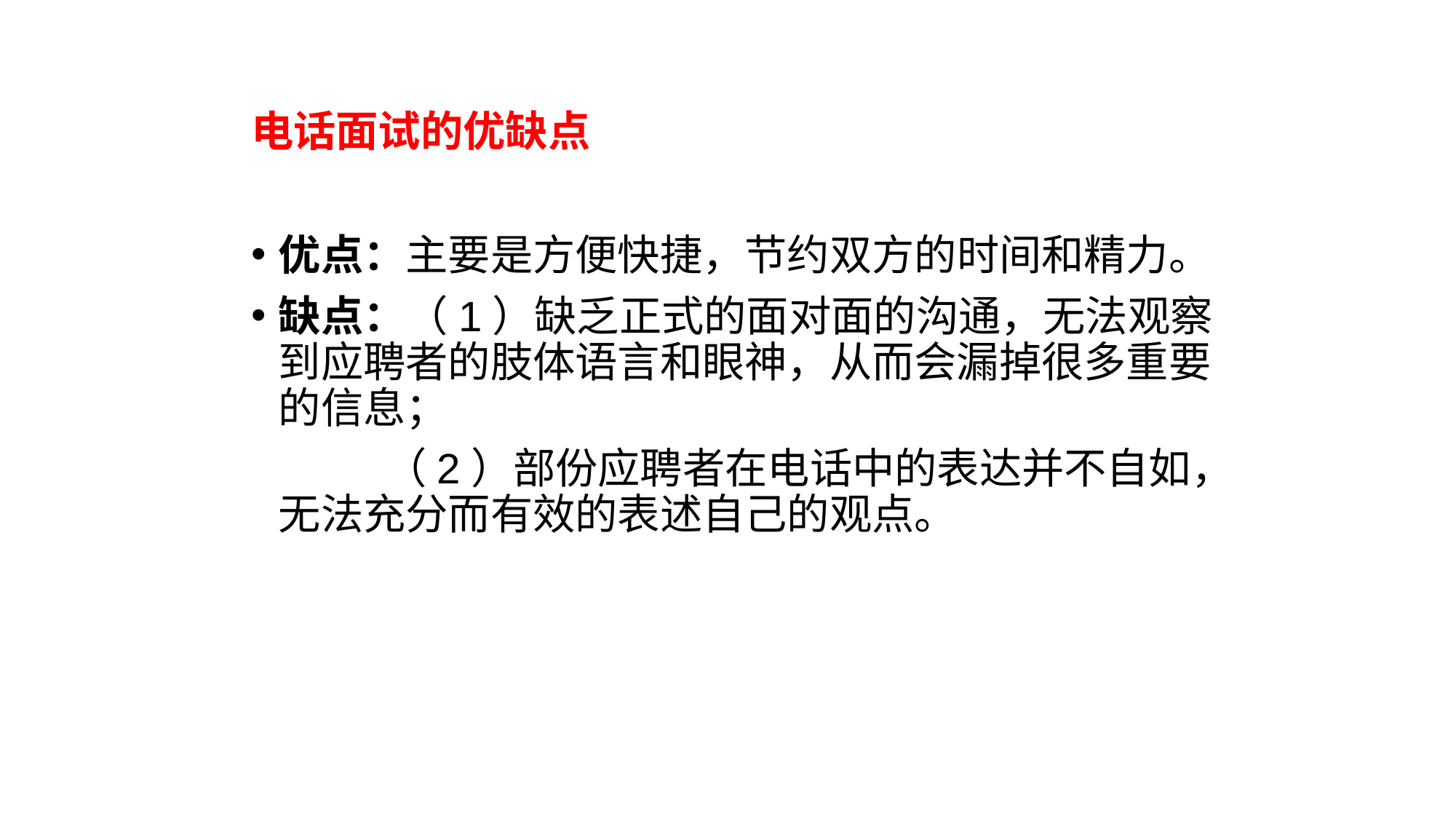

# 电话面试的优缺点
优点：主要是方便快捷，节约双方的时间和精力。
缺点：（1）缺乏正式的面对面的沟通，无法观察到应聘者的肢体语言和眼神，从而会漏掉很多重要的信息；
             （2）部份应聘者在电话中的表达并不自如，无法充分而有效的表述自己的观点。